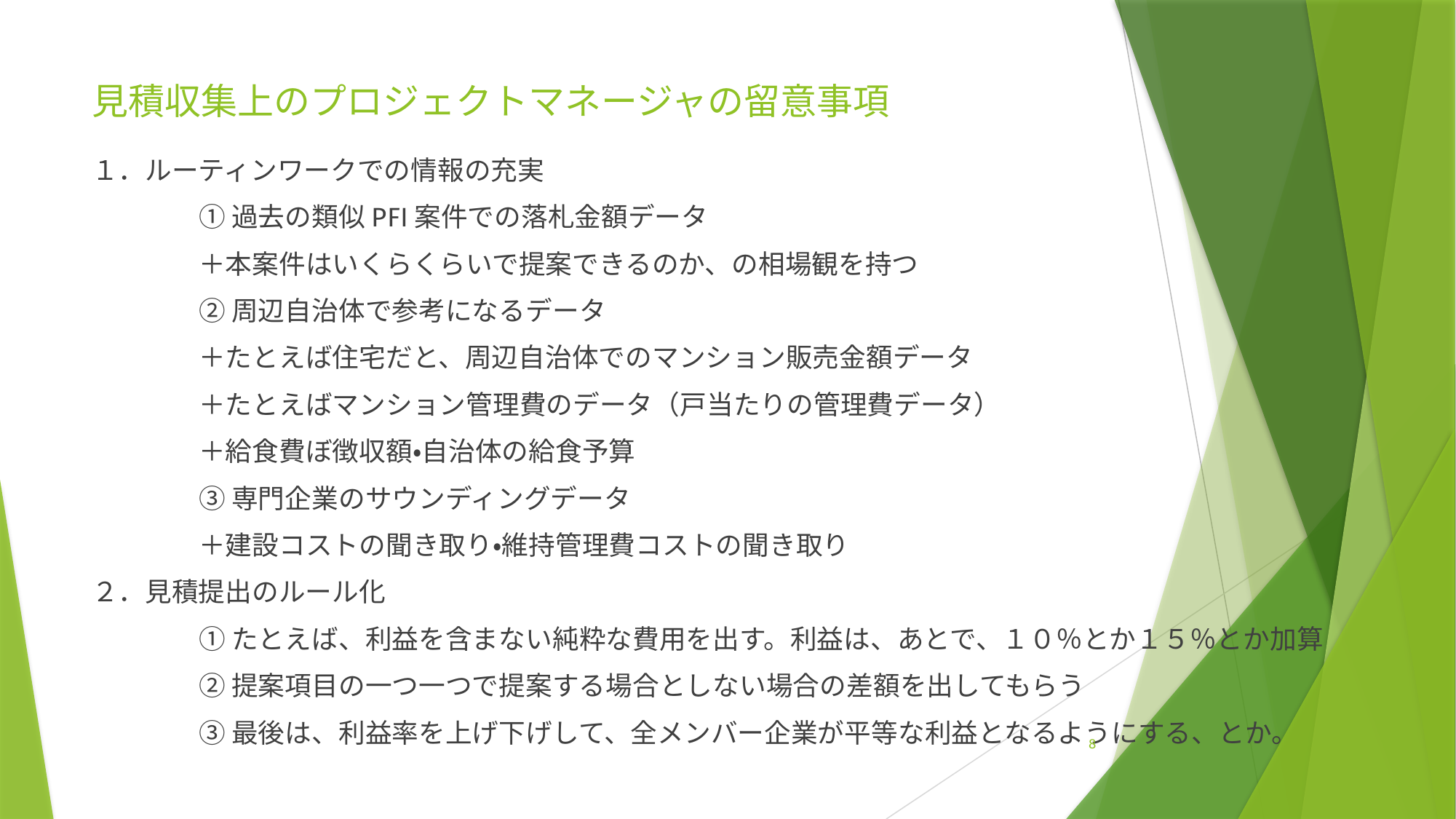

# 見積収集上のプロジェクトマネージャの留意事項
１．ルーティンワークでの情報の充実
	①過去の類似PFI案件での落札金額データ
		＋本案件はいくらくらいで提案できるのか、の相場観を持つ
	②周辺自治体で参考になるデータ
		＋たとえば住宅だと、周辺自治体でのマンション販売金額データ
		＋たとえばマンション管理費のデータ（戸当たりの管理費データ）
		＋給食費ぼ徴収額・自治体の給食予算
	③専門企業のサウンディングデータ
		＋建設コストの聞き取り・維持管理費コストの聞き取り
２．見積提出のルール化
	①たとえば、利益を含まない純粋な費用を出す。利益は、あとで、１０％とか１５％とか加算
	②提案項目の一つ一つで提案する場合としない場合の差額を出してもらう
	③最後は、利益率を上げ下げして、全メンバー企業が平等な利益となるようにする、とか。
8